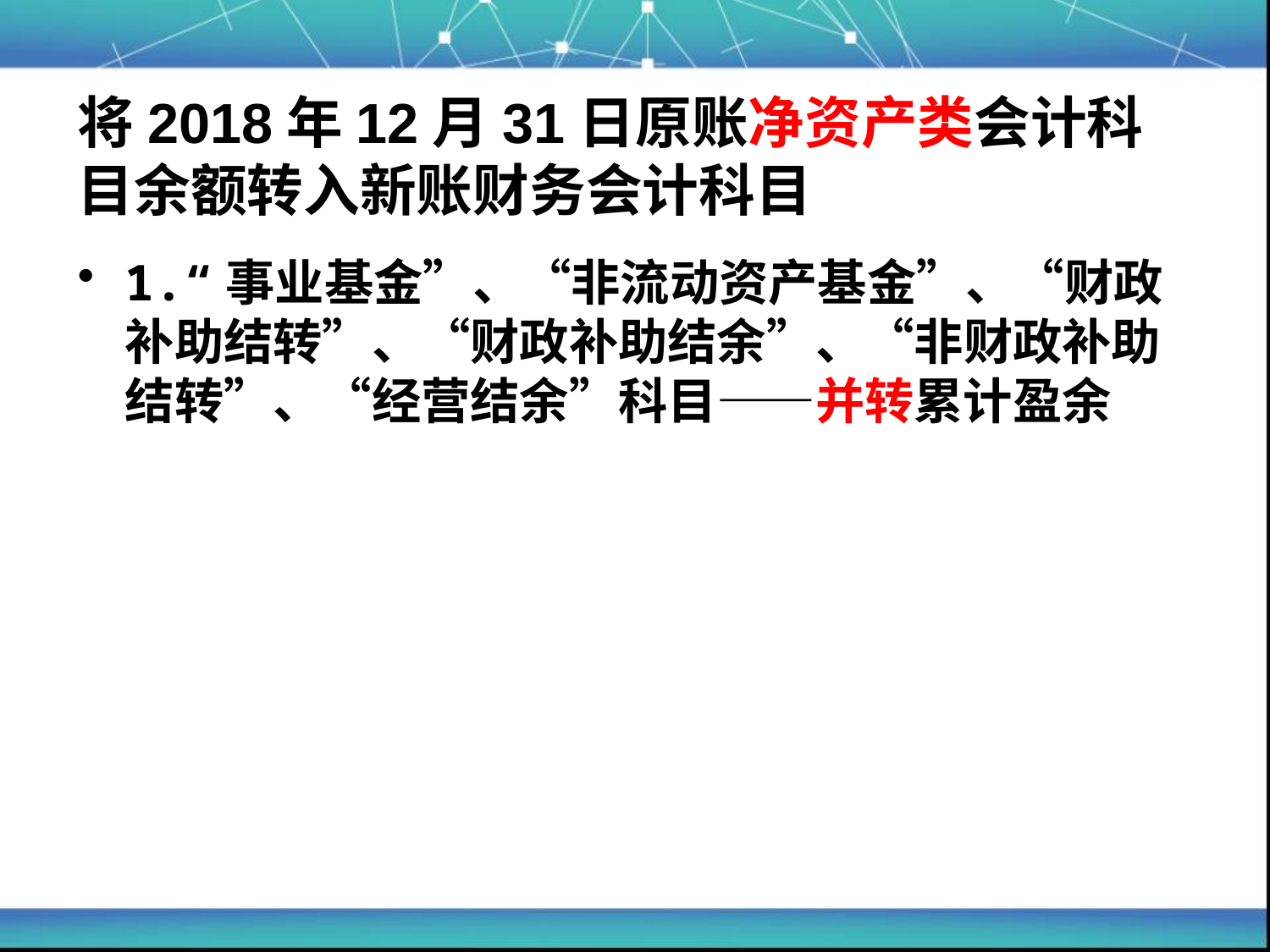

# 将2018年12月31日原账净资产类会计科目余额转入新账财务会计科目
1.“事业基金”、“非流动资产基金”、“财政补助结转”、“财政补助结余”、“非财政补助结转”、“经营结余”科目——并转累计盈余